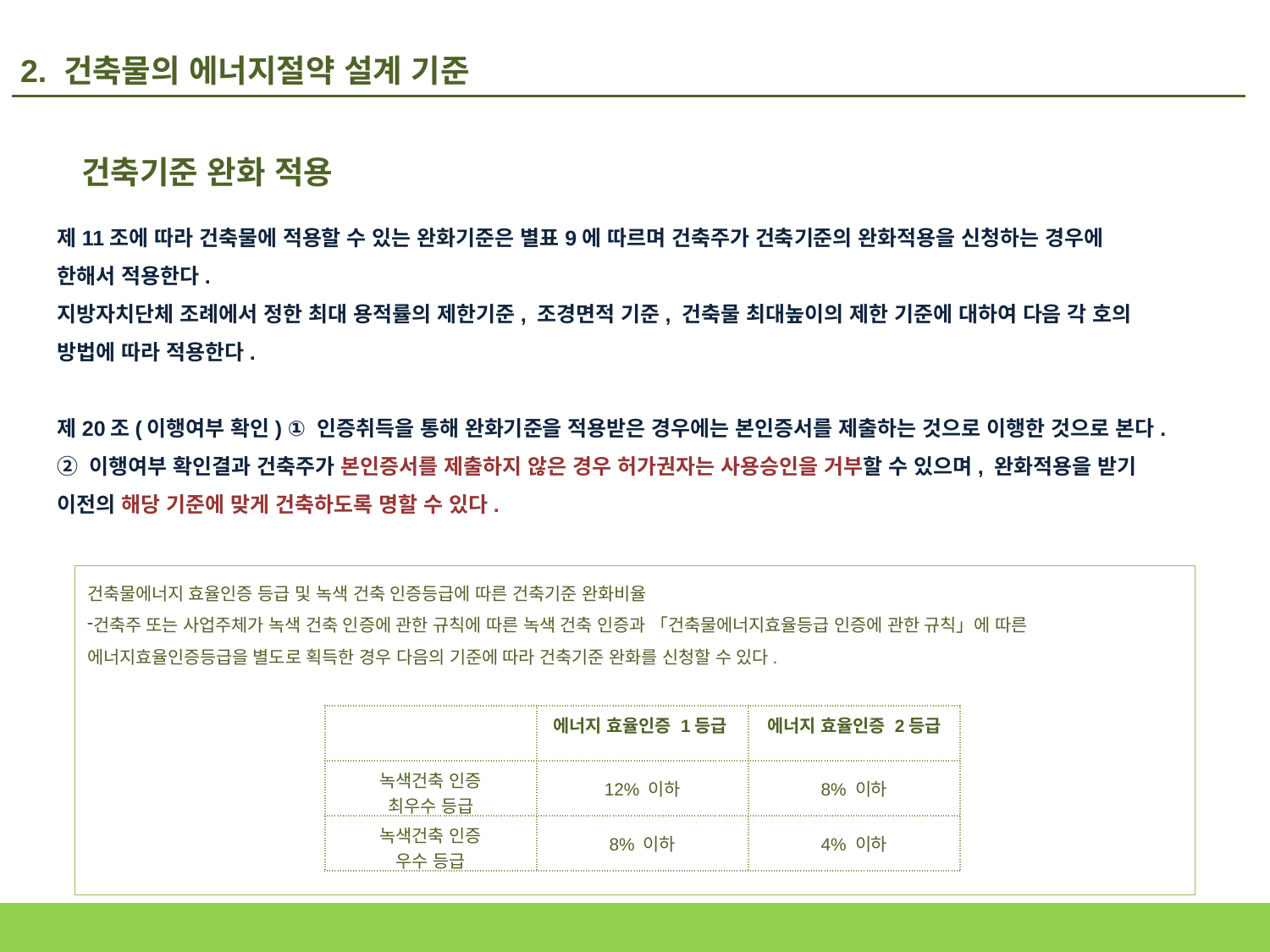

2. 건축물의 에너지절약 설계 기준
건축기준 완화 적용
제11조에 따라 건축물에 적용할 수 있는 완화기준은 별표9에 따르며 건축주가 건축기준의 완화적용을 신청하는 경우에
한해서 적용한다.
지방자치단체 조례에서 정한 최대 용적률의 제한기준, 조경면적 기준, 건축물 최대높이의 제한 기준에 대하여 다음 각 호의 방법에 따라 적용한다.

제20조(이행여부 확인) ① 인증취득을 통해 완화기준을 적용받은 경우에는 본인증서를 제출하는 것으로 이행한 것으로 본다.
② 이행여부 확인결과 건축주가 본인증서를 제출하지 않은 경우 허가권자는 사용승인을 거부할 수 있으며, 완화적용을 받기 이전의 해당 기준에 맞게 건축하도록 명할 수 있다.

건축물에너지 효율인증 등급 및 녹색 건축 인증등급에 따른 건축기준 완화비율
건축주 또는 사업주체가 녹색 건축 인증에 관한 규칙에 따른 녹색 건축 인증과 「건축물에너지효율등급 인증에 관한 규칙」에 따른 에너지효율인증등급을 별도로 획득한 경우 다음의 기준에 따라 건축기준 완화를 신청할 수 있다.

|  | 에너지 효율인증 1등급 | 에너지 효율인증 2등급 |
| --- | --- | --- |
| 녹색건축 인증 최우수 등급 | 12% 이하 | 8% 이하 |
| 녹색건축 인증 우수 등급 | 8% 이하 | 4% 이하 |